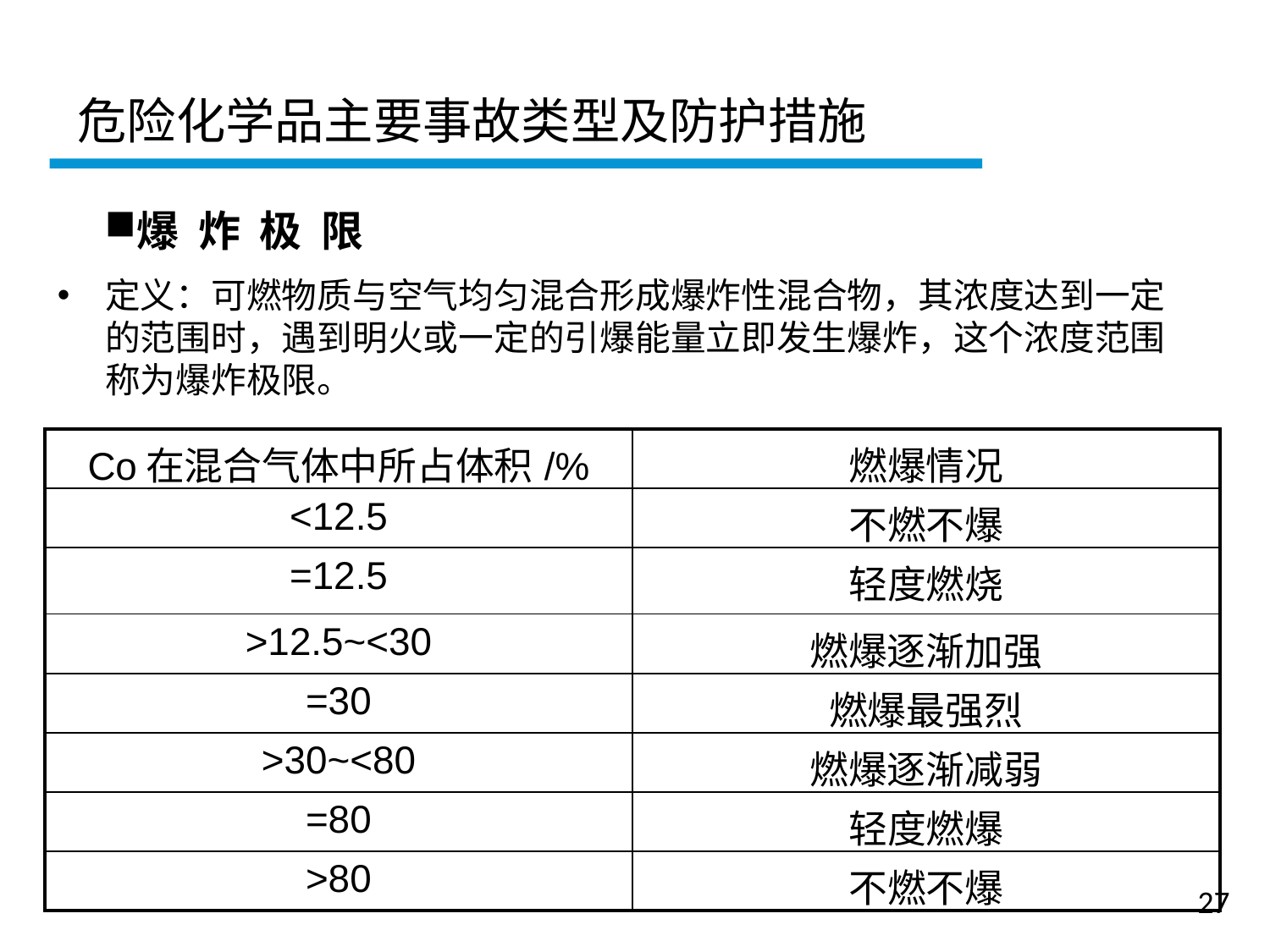

危险化学品主要事故类型及防护措施
爆  炸  极  限
一
定义：可燃物质与空气均匀混合形成爆炸性混合物，其浓度达到一定的范围时，遇到明火或一定的引爆能量立即发生爆炸，这个浓度范围称为爆炸极限。

| Co在混合气体中所占体积/% | 燃爆情况 |
| --- | --- |
| <12.5 | 不燃不爆 |
| =12.5 | 轻度燃烧 |
| >12.5~<30 | 燃爆逐渐加强 |
| =30 | 燃爆最强烈 |
| >30~<80 | 燃爆逐渐减弱 |
| =80 | 轻度燃爆 |
| >80 | 不燃不爆 |